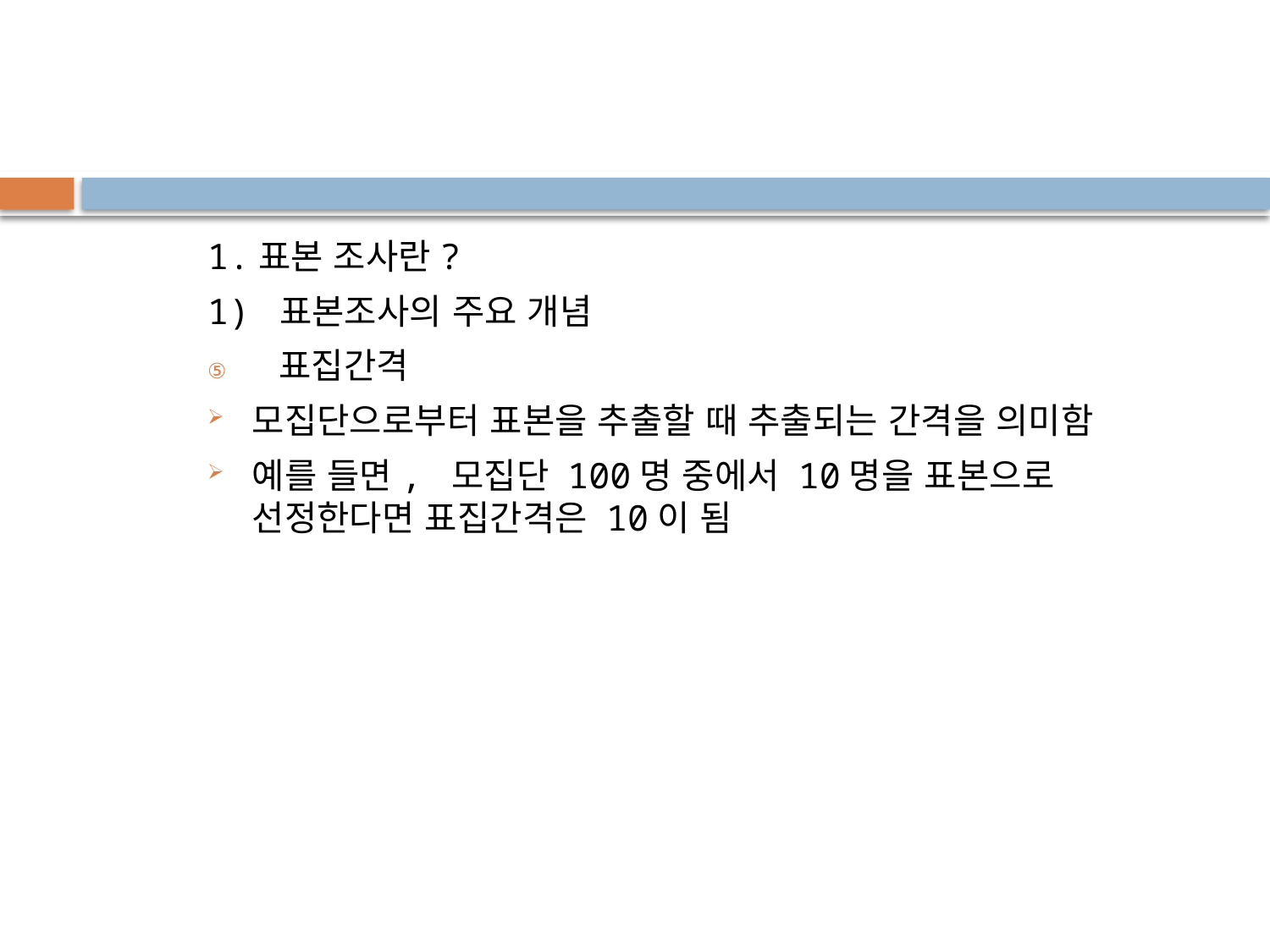

1.표본 조사란?
1) 표본조사의 주요 개념
표집간격
모집단으로부터 표본을 추출할 때 추출되는 간격을 의미함
예를 들면, 모집단 100명 중에서 10명을 표본으로 선정한다면 표집간격은 10이 됨